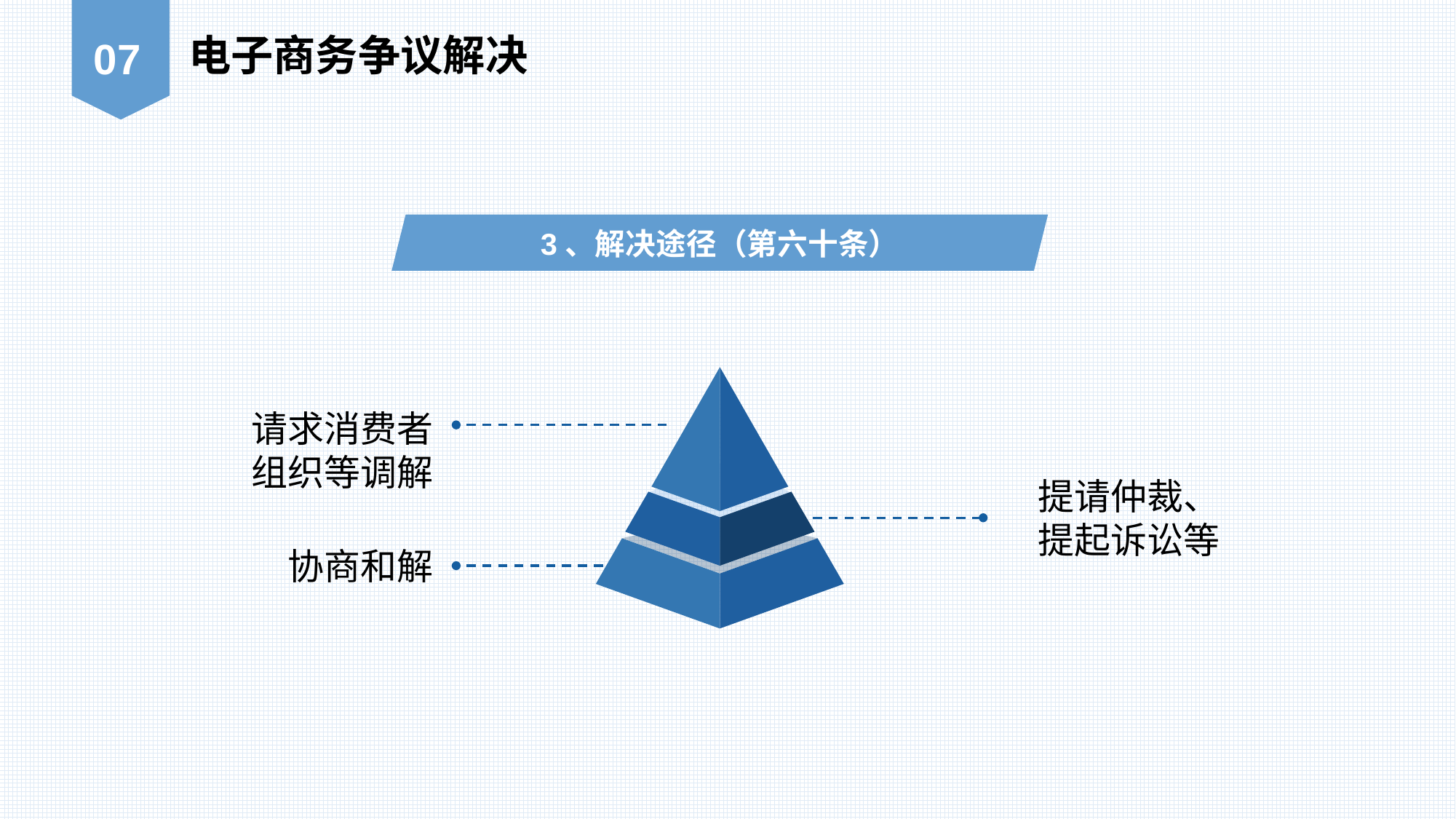

电子商务争议解决
07
3、解决途径（第六十条）

请求消费者组织等调解
提请仲裁、提起诉讼等
协商和解